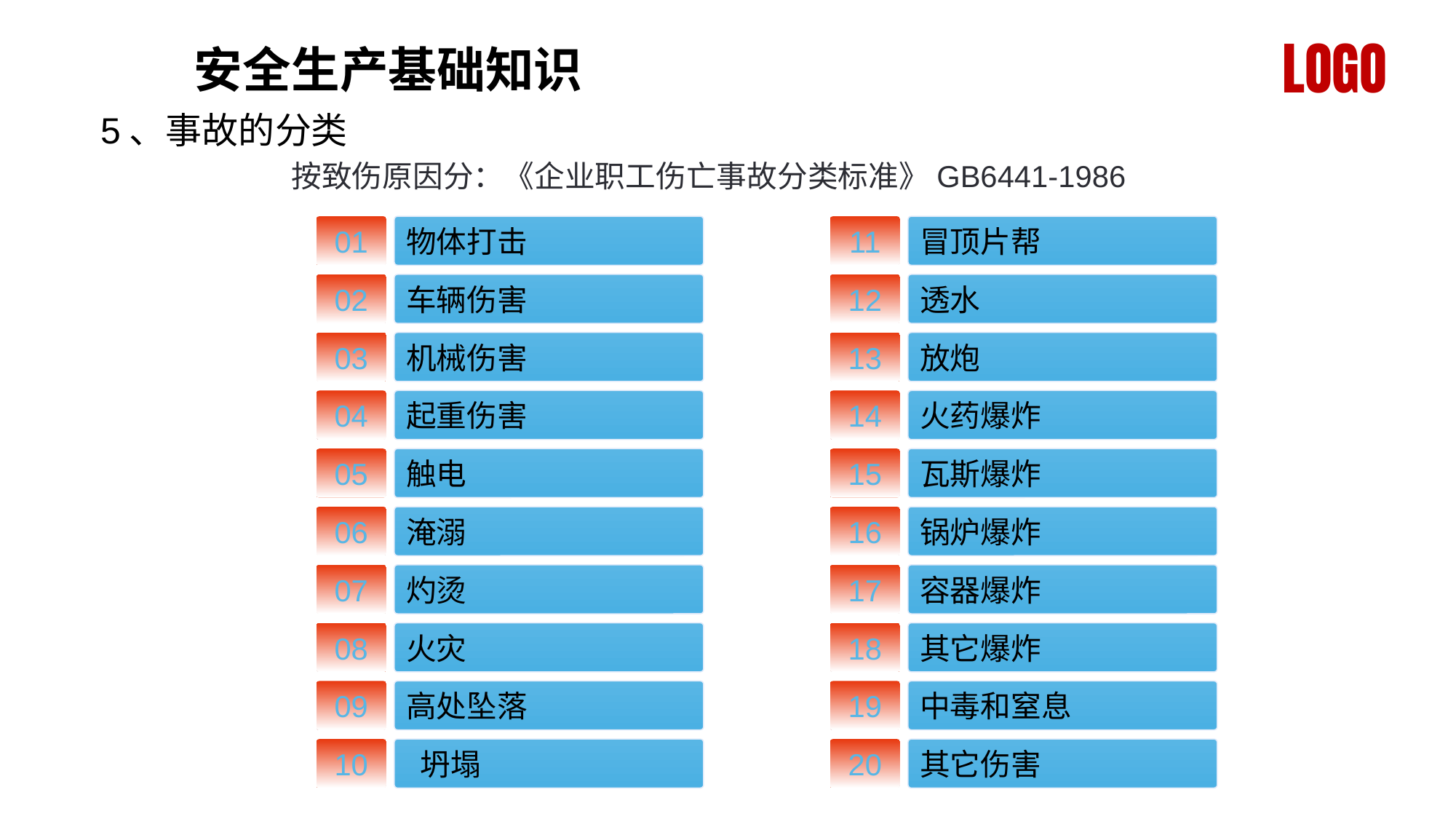

安全生产基础知识
5、事故的分类
按致伤原因分：《企业职工伤亡事故分类标准》GB6441-1986
01
物体打击
11
冒顶片帮
02
车辆伤害
12
透水
03
机械伤害
13
放炮
04
起重伤害
14
火药爆炸
05
触电
15
瓦斯爆炸
06
淹溺
16
锅炉爆炸
07
灼烫
17
容器爆炸
08
火灾
18
其它爆炸
09
高处坠落
19
中毒和窒息
10
 坍塌
20
其它伤害